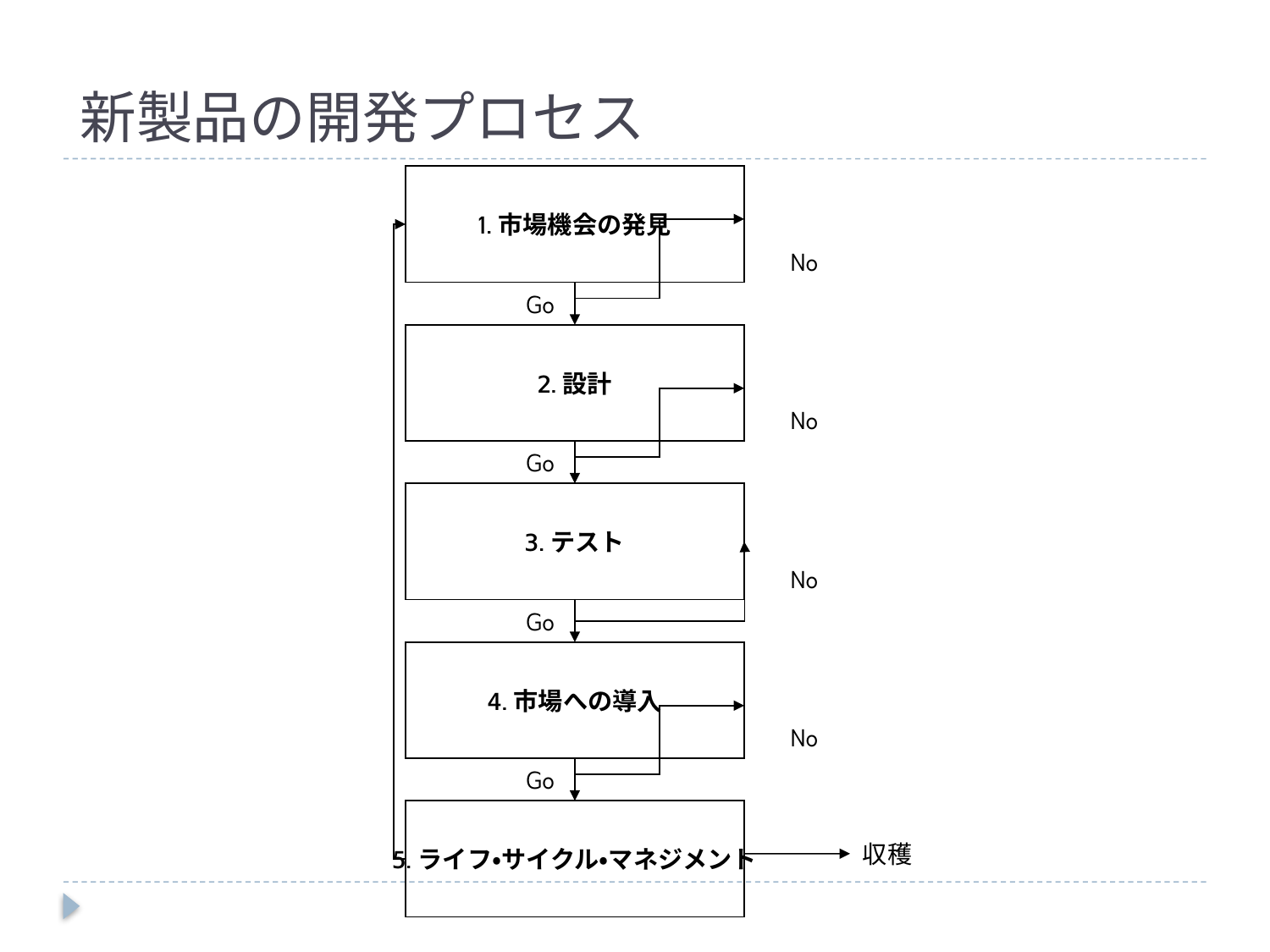

新製品の開発プロセス
1.市場機会の発見
No
Go
2.設計
No
Go
3.テスト
No
Go
4.市場への導入
No
Go
5.ライフ・サイクル・マネジメント
収穫